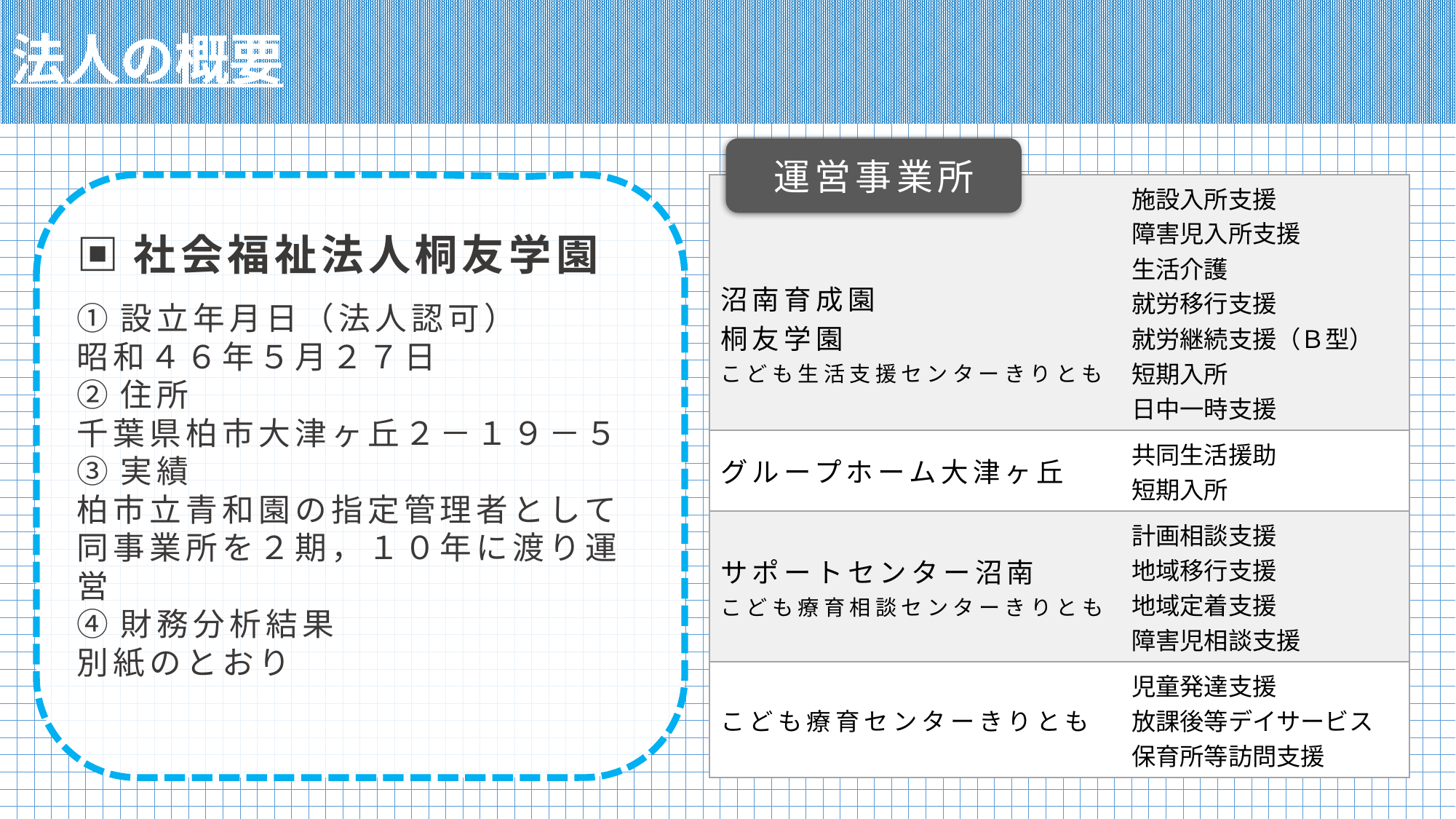

法人の概要

運営事業所
▣社会福祉法人桐友学園

①設立年月日（法人認可）
昭和４６年５月２７日
②住所
千葉県柏市大津ヶ丘２－１９－５
③実績
柏市立青和園の指定管理者として同事業所を２期，１０年に渡り運営
④財務分析結果
別紙のとおり

| 沼南育成園 桐友学園 こども生活支援センターきりとも | 施設入所支援 障害児入所支援 生活介護 就労移行支援 就労継続支援（Ｂ型） 短期入所 日中一時支援 |
| --- | --- |
| グループホーム大津ヶ丘 | 共同生活援助 短期入所 |
| サポートセンター沼南 こども療育相談センターきりとも | 計画相談支援 地域移行支援 地域定着支援 障害児相談支援 |
| こども療育センターきりとも | 児童発達支援 放課後等デイサービス 保育所等訪問支援 |